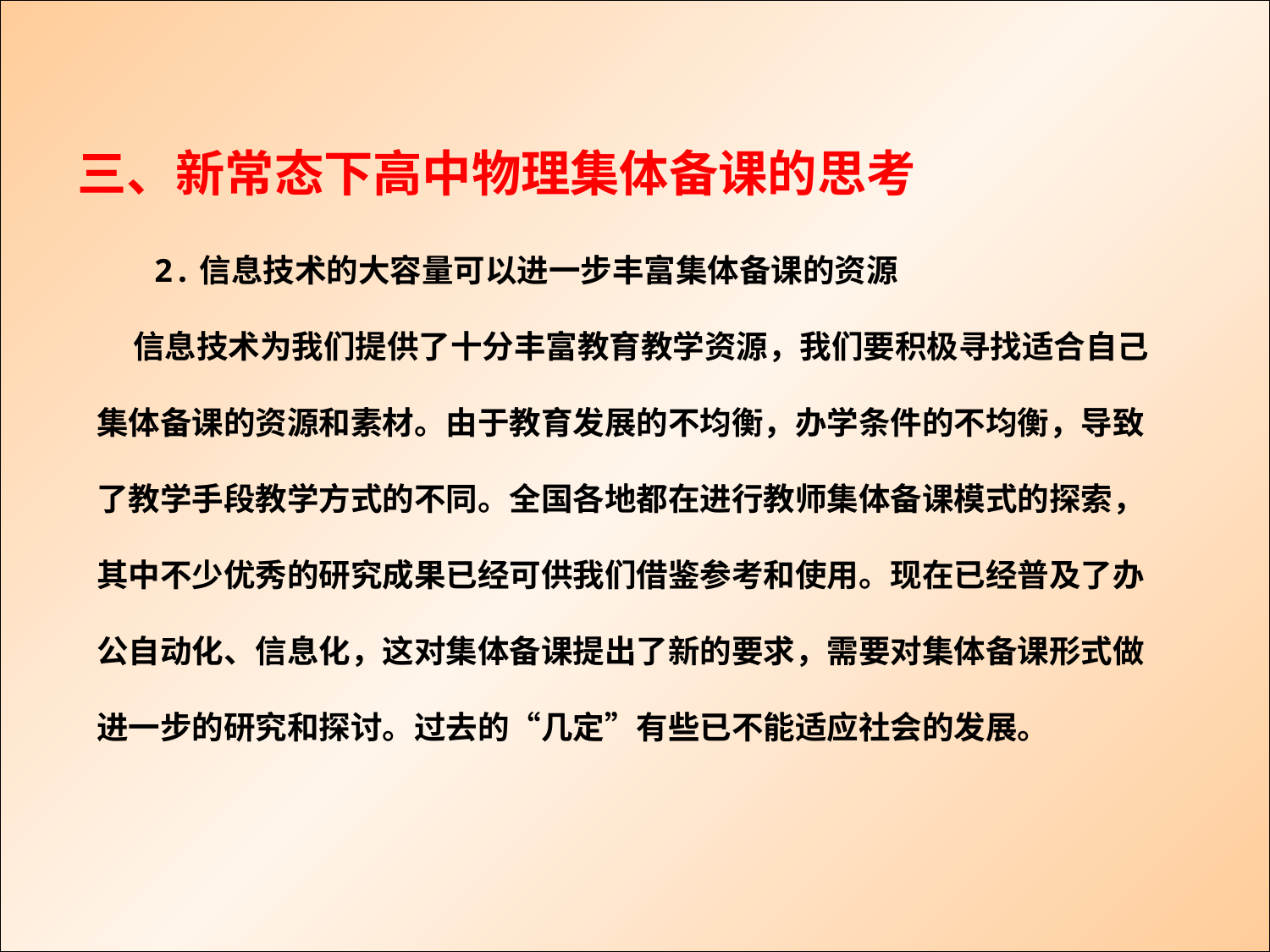

三、新常态下高中物理集体备课的思考
   2.信息技术的大容量可以进一步丰富集体备课的资源
    信息技术为我们提供了十分丰富教育教学资源，我们要积极寻找适合自己集体备课的资源和素材。由于教育发展的不均衡，办学条件的不均衡，导致了教学手段教学方式的不同。全国各地都在进行教师集体备课模式的探索，其中不少优秀的研究成果已经可供我们借鉴参考和使用。现在已经普及了办公自动化、信息化，这对集体备课提出了新的要求，需要对集体备课形式做进一步的研究和探讨。过去的“几定”有些已不能适应社会的发展。